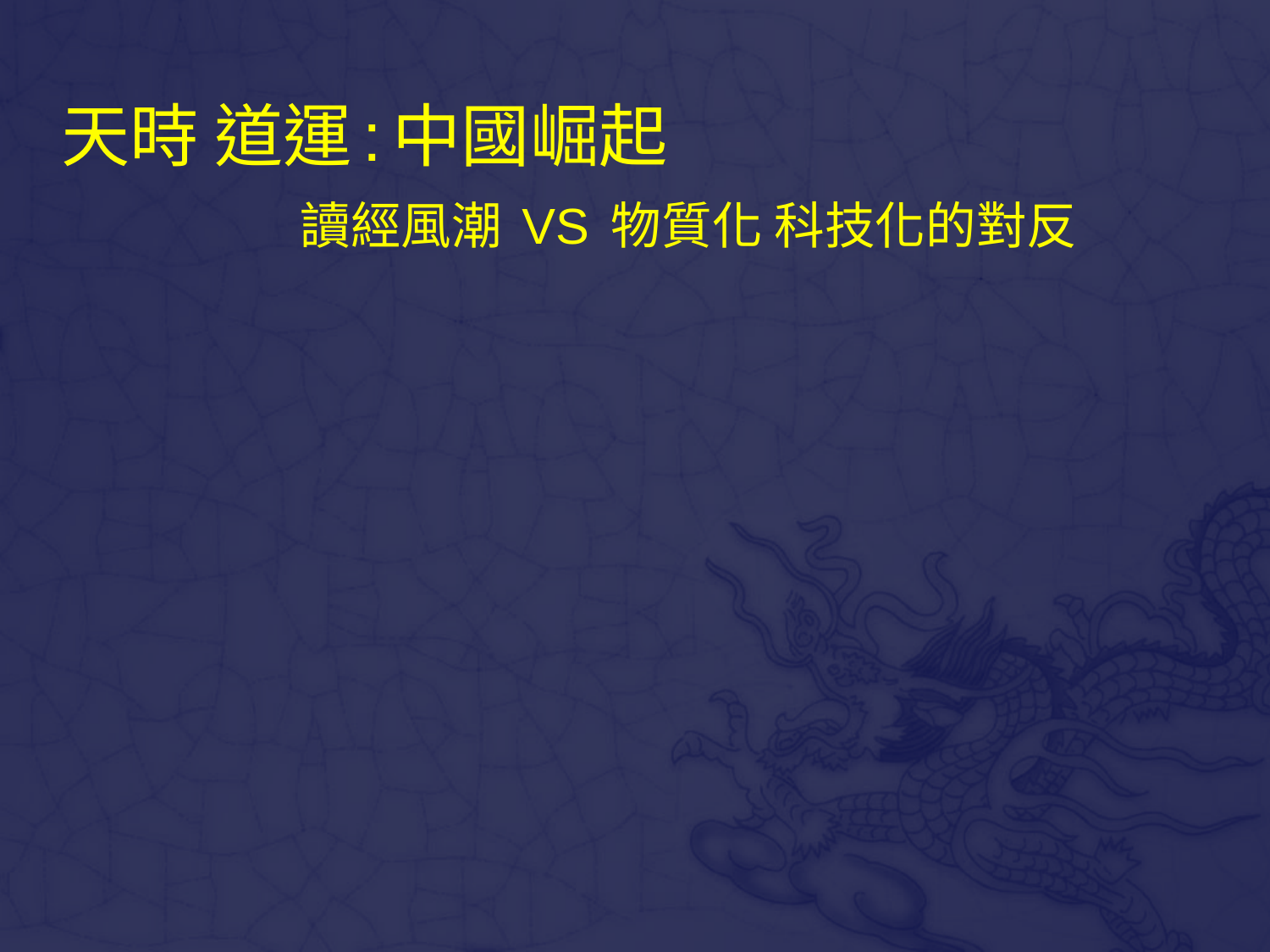

# 天時 道運:中國崛起                                           讀經風潮 VS 物質化 科技化的對反